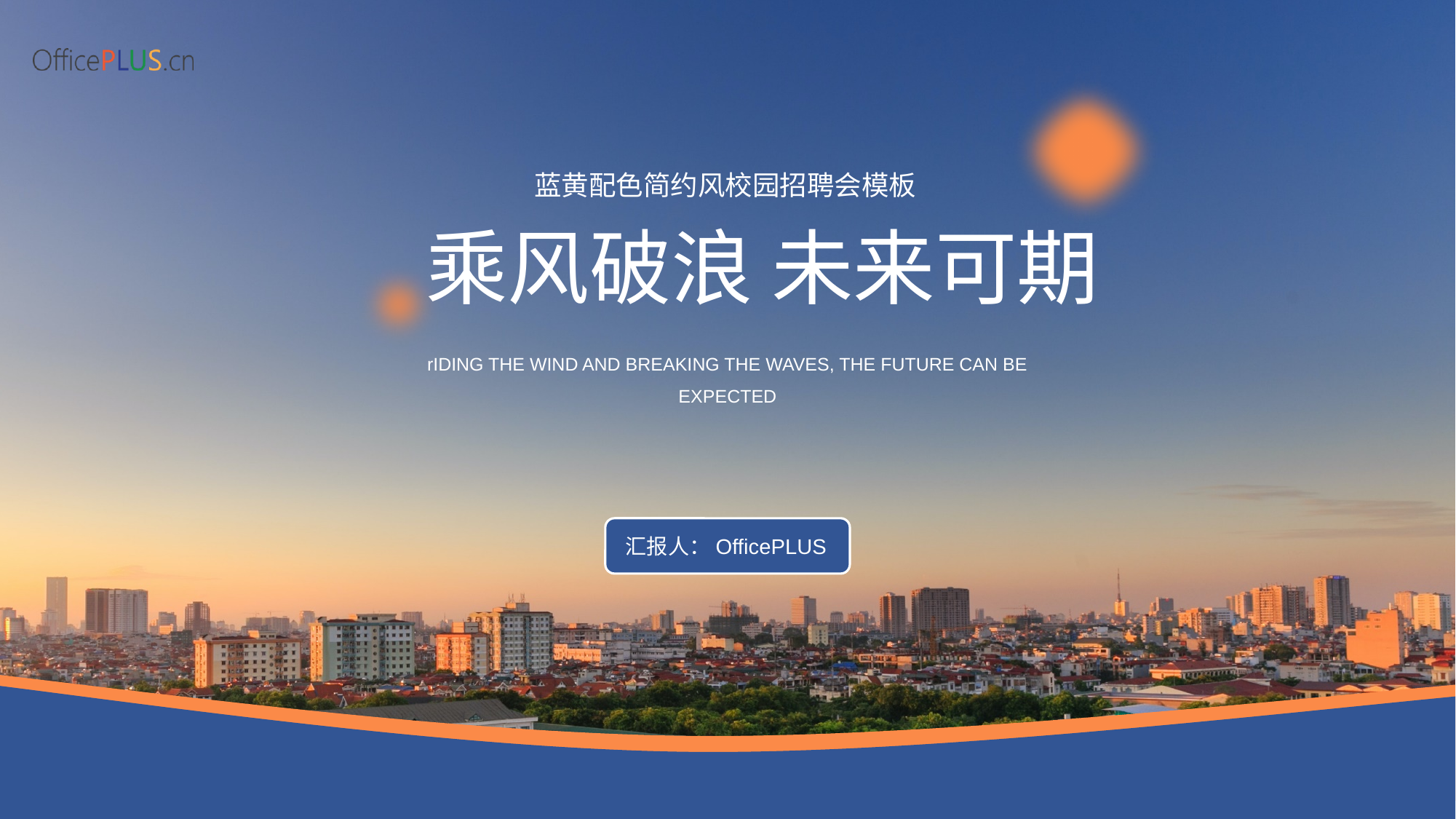

蓝黄配色简约风校园招聘会模板
乘风破浪 未来可期
rIDING THE WIND AND BREAKING THE WAVES, THE FUTURE CAN BE EXPECTED

汇报人：OfficePLUS